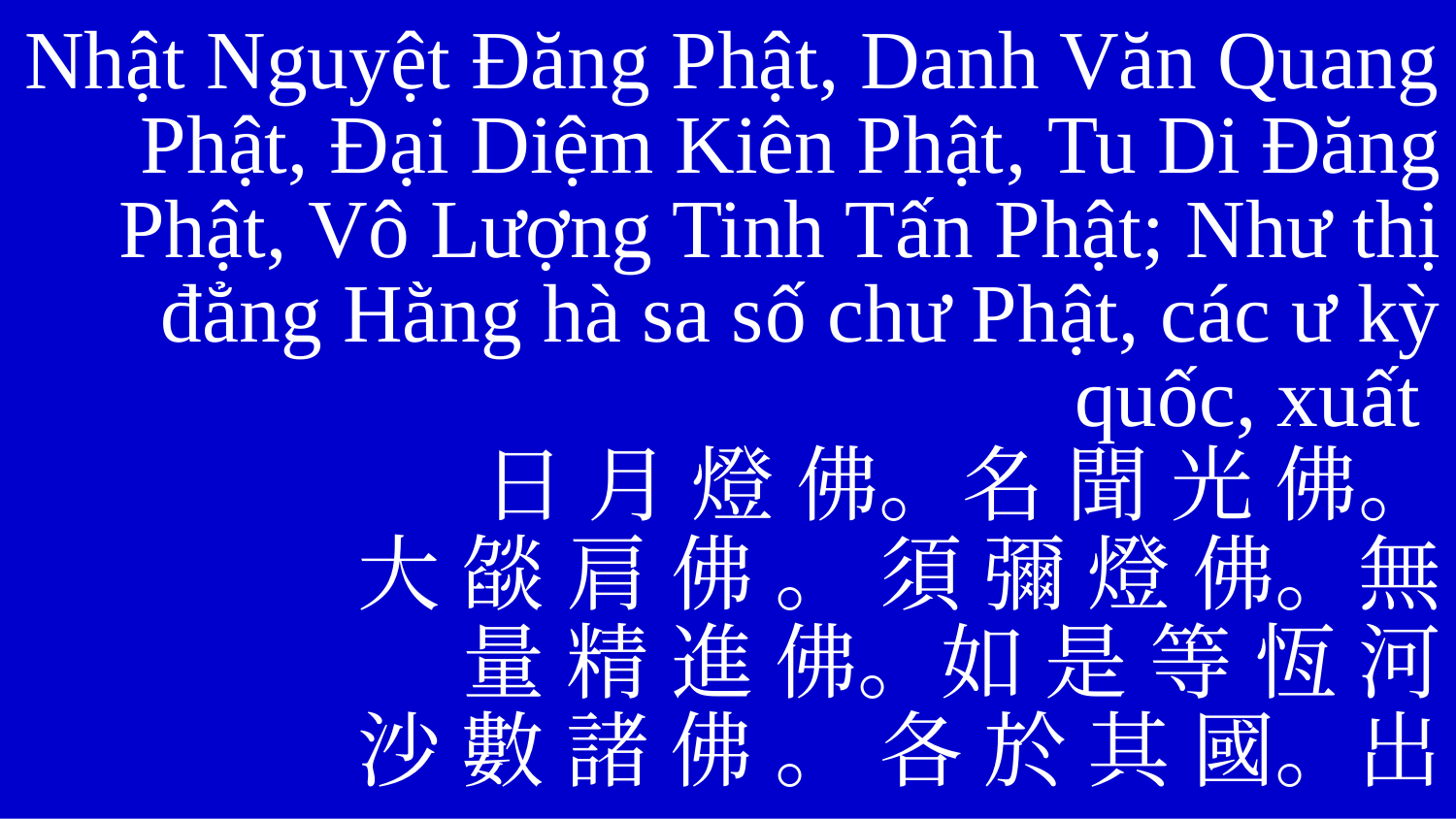

Nhật Nguyệt Đăng Phật, Danh Văn Quang Phật, Đại Diệm Kiên Phật, Tu Di Đăng Phật, Vô Lượng Tinh Tấn Phật; Như thị đẳng Hằng hà sa số chư Phật, các ư kỳ quốc, xuất
日 月 燈 佛。名 聞 光 佛。
大 燄 肩 佛 。 須 彌 燈 佛。無
量 精 進 佛。如 是 等 恆 河
沙 數 諸 佛 。 各 於 其 國。出